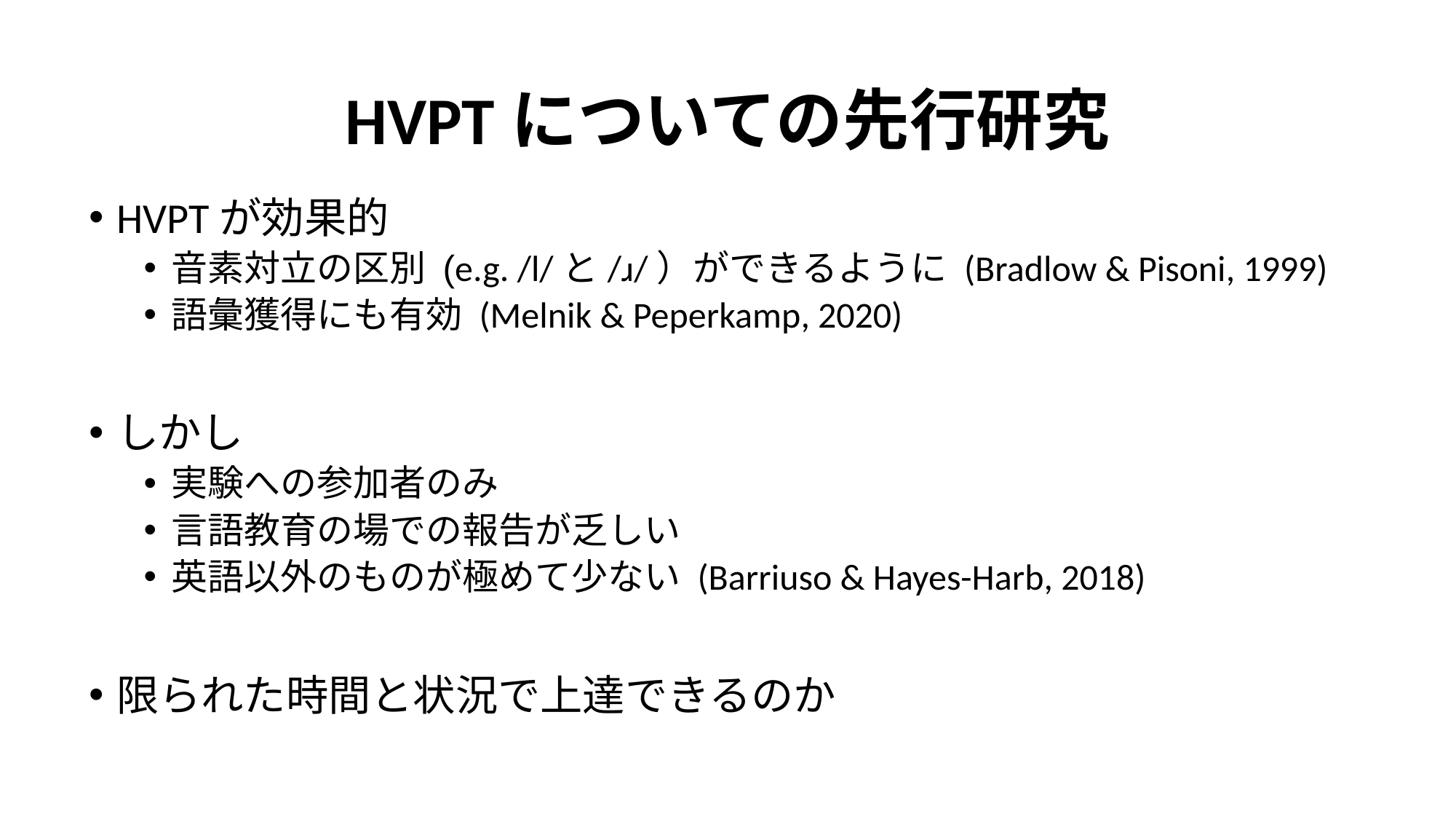

# HVPTについての先行研究
HVPTが効果的
音素対立の区別 (e.g. /l/と/ɹ/）ができるように (Bradlow & Pisoni, 1999)
語彙獲得にも有効 (Melnik & Peperkamp, 2020)

しかし
実験への参加者のみ
言語教育の場での報告が乏しい
英語以外のものが極めて少ない (Barriuso & Hayes-Harb, 2018)

限られた時間と状況で上達できるのか